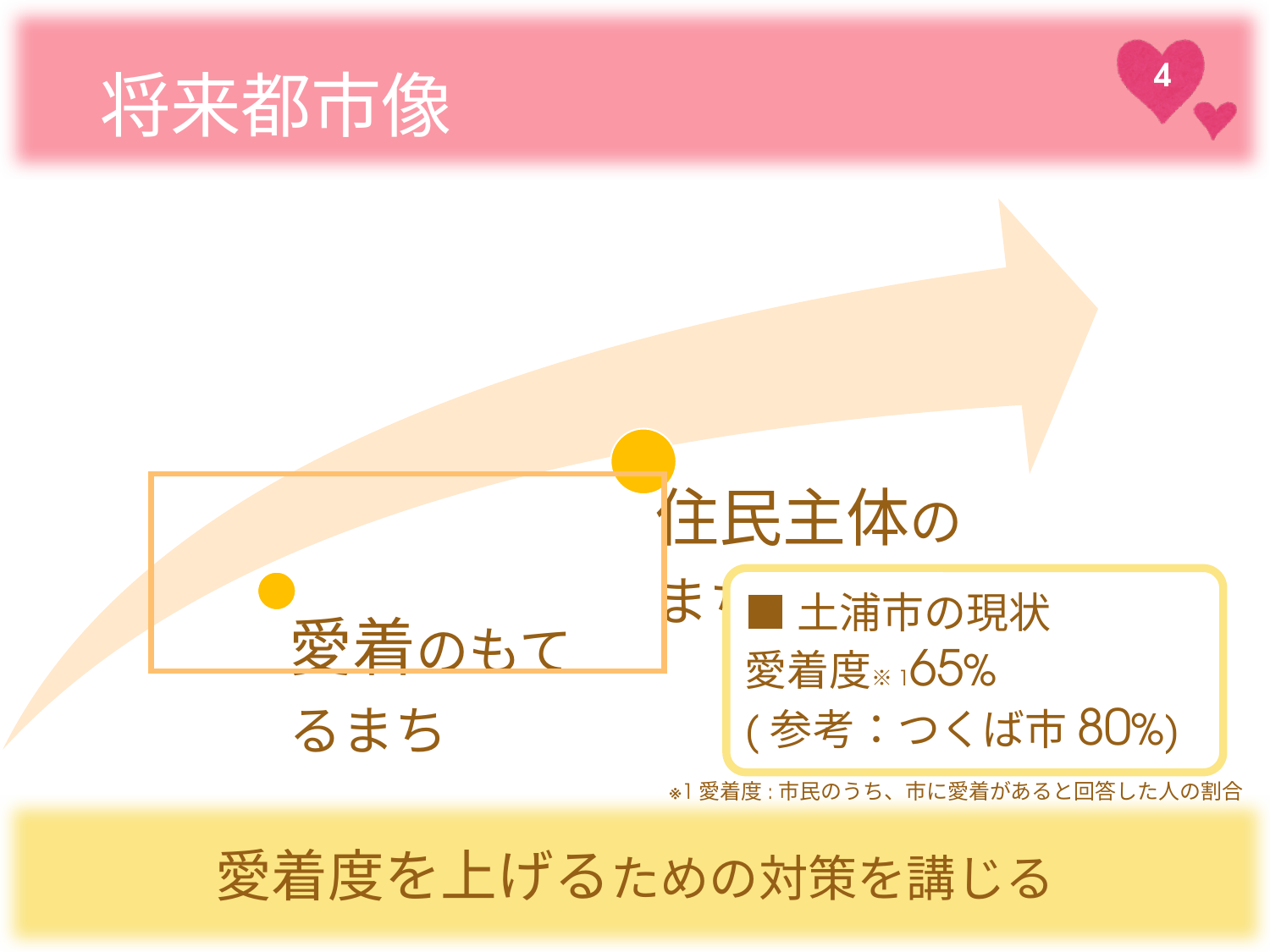

# 将来都市像
愛着のもてるまち

■土浦市の現状
愛着度※165%
(参考：つくば市80%)
※1愛着度:市民のうち、市に愛着があると回答した人の割合
愛着度を上げるための対策を講じる